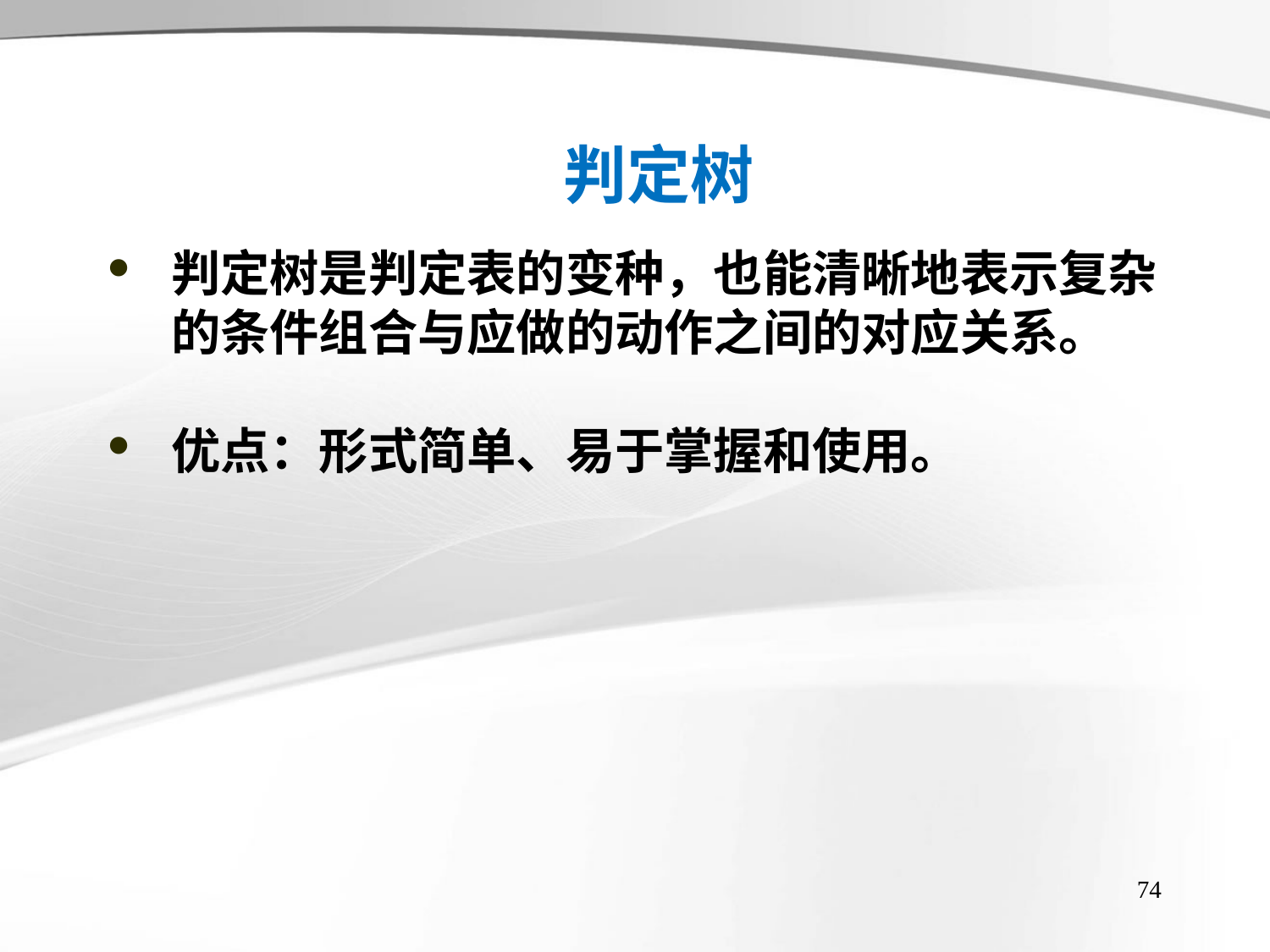

判定树
判定树是判定表的变种，也能清晰地表示复杂的条件组合与应做的动作之间的对应关系。

优点：形式简单、易于掌握和使用。
74